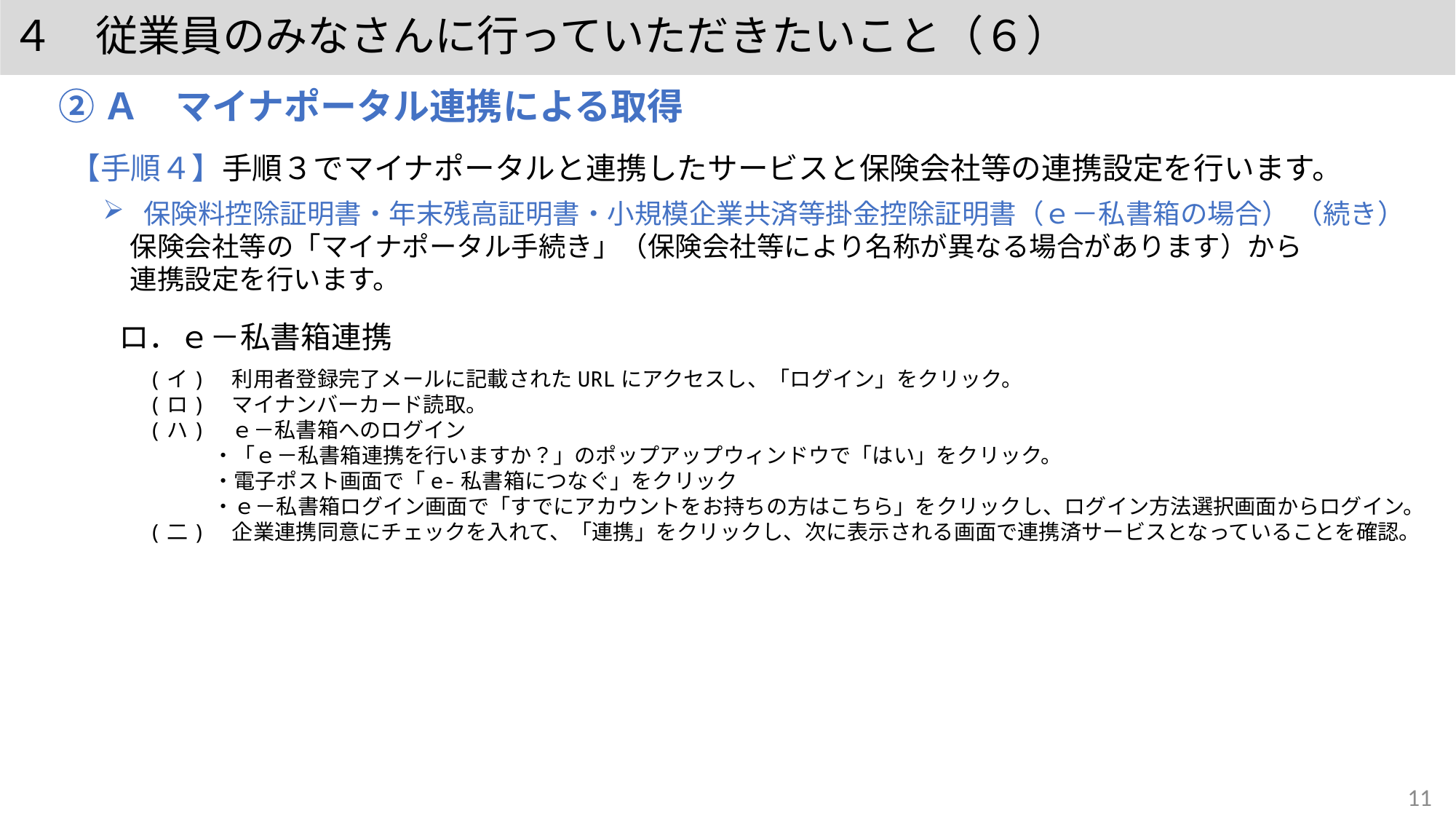

４　従業員のみなさんに行っていただきたいこと（６）
②Ａ　マイナポータル連携による取得
【手順４】手順３でマイナポータルと連携したサービスと保険会社等の連携設定を行います。
保険料控除証明書・年末残高証明書・小規模企業共済等掛金控除証明書（ｅ－私書箱の場合） （続き）
　保険会社等の「マイナポータル手続き」（保険会社等により名称が異なる場合があります）から
　連携設定を行います。
ロ．ｅ－私書箱連携
(イ)　利用者登録完了メールに記載されたURLにアクセスし、「ログイン」をクリック。
(ロ)　マイナンバーカード読取。
(ハ)　ｅ－私書箱へのログイン
　　　・「ｅ－私書箱連携を行いますか？」のポップアップウィンドウで「はい」をクリック。
　　　・電子ポスト画面で「e-私書箱につなぐ」をクリック
　　　・ｅ－私書箱ログイン画面で「すでにアカウントをお持ちの方はこちら」をクリックし、ログイン方法選択画面からログイン。
(二)　企業連携同意にチェックを入れて、「連携」をクリックし、次に表示される画面で連携済サービスとなっていることを確認。
11